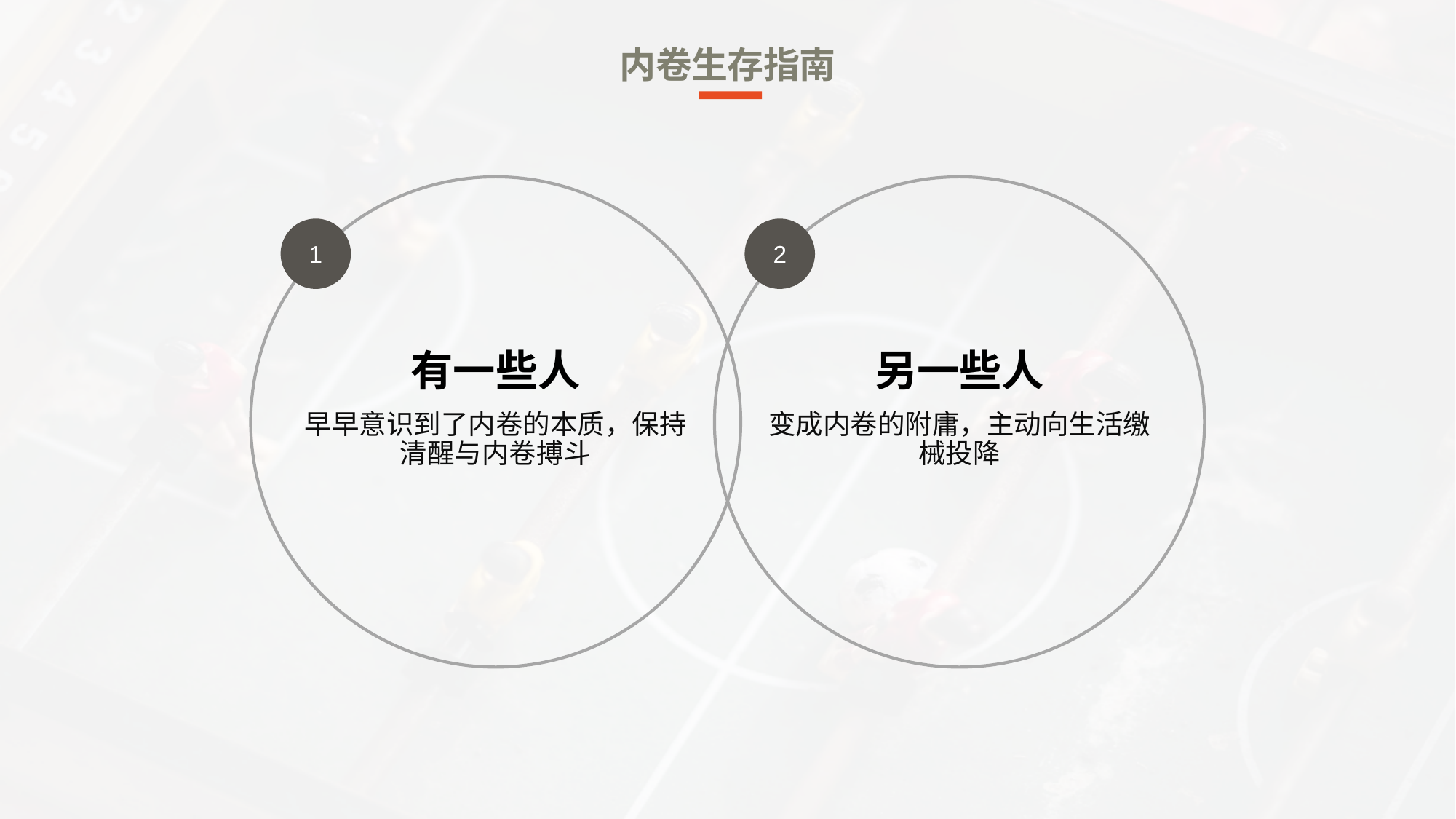

内卷生存指南

1
2
另一些人
变成内卷的附庸，主动向生活缴械投降
有一些人
早早意识到了内卷的本质，保持清醒与内卷搏斗